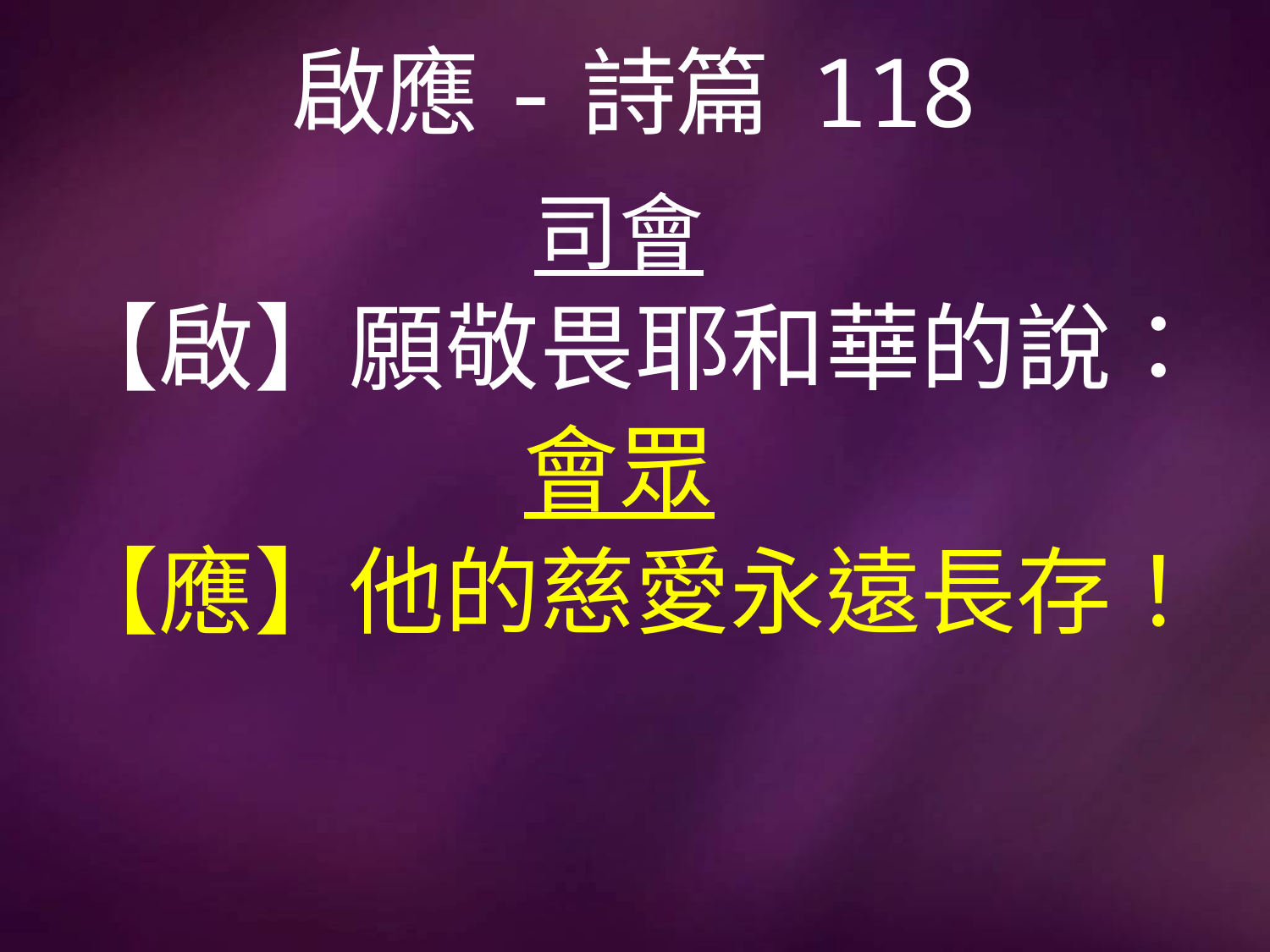

# 啟應-詩篇 118
司會
【啟】願敬畏耶和華的說：
會眾
【應】他的慈愛永遠長存！